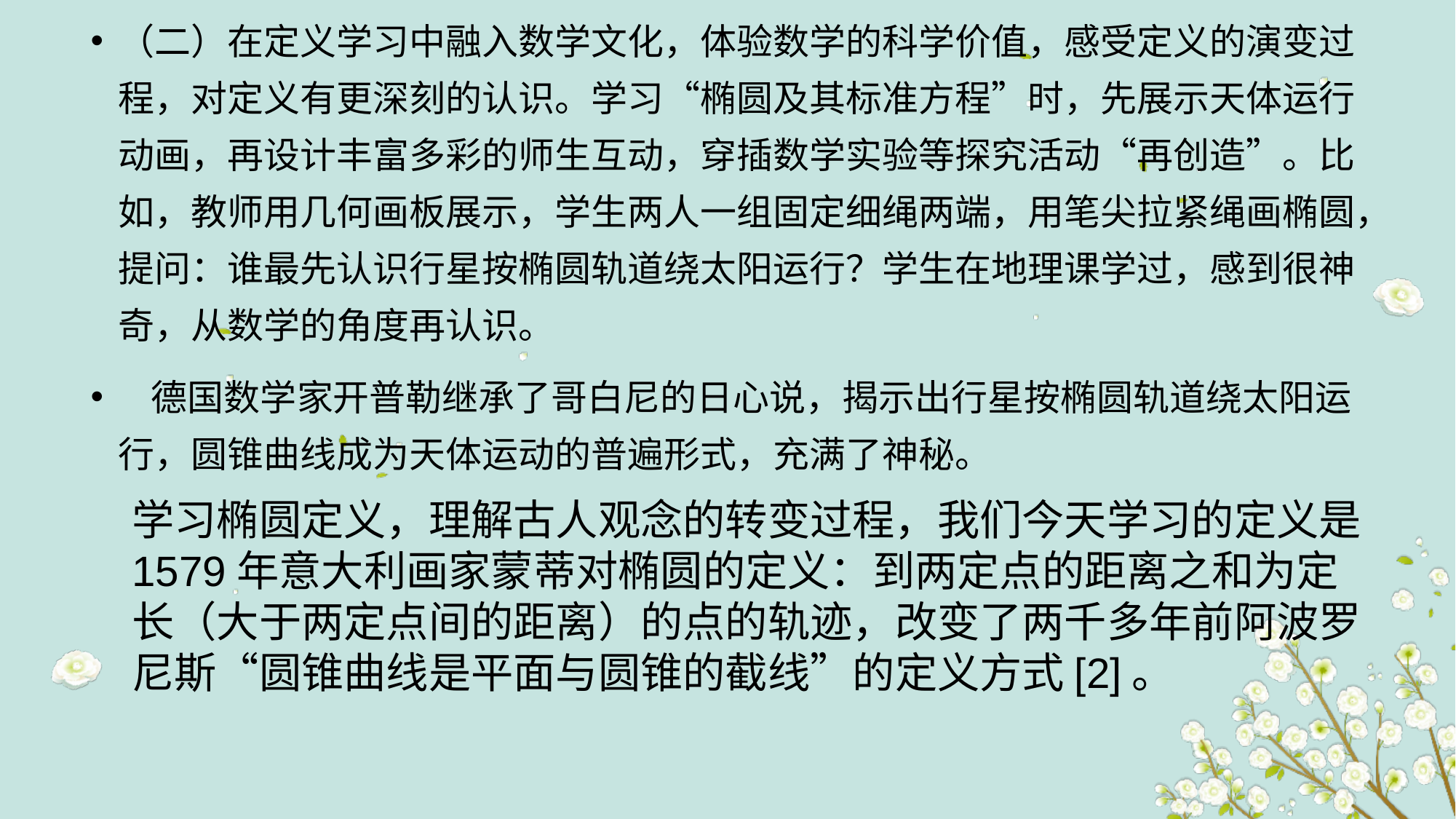

（二）在定义学习中融入数学文化，体验数学的科学价值，感受定义的演变过程，对定义有更深刻的认识。学习“椭圆及其标准方程”时，先展示天体运行动画，再设计丰富多彩的师生互动，穿插数学实验等探究活动“再创造”。比如，教师用几何画板展示，学生两人一组固定细绳两端，用笔尖拉紧绳画椭圆，提问：谁最先认识行星按椭圆轨道绕太阳运行？学生在地理课学过，感到很神奇，从数学的角度再认识。
   德国数学家开普勒继承了哥白尼的日心说，揭示出行星按椭圆轨道绕太阳运行，圆锥曲线成为天体运动的普遍形式，充满了神秘。
学习椭圆定义，理解古人观念的转变过程，我们今天学习的定义是1579年意大利画家蒙蒂对椭圆的定义：到两定点的距离之和为定长（大于两定点间的距离）的点的轨迹，改变了两千多年前阿波罗尼斯“圆锥曲线是平面与圆锥的截线”的定义方式[2]。